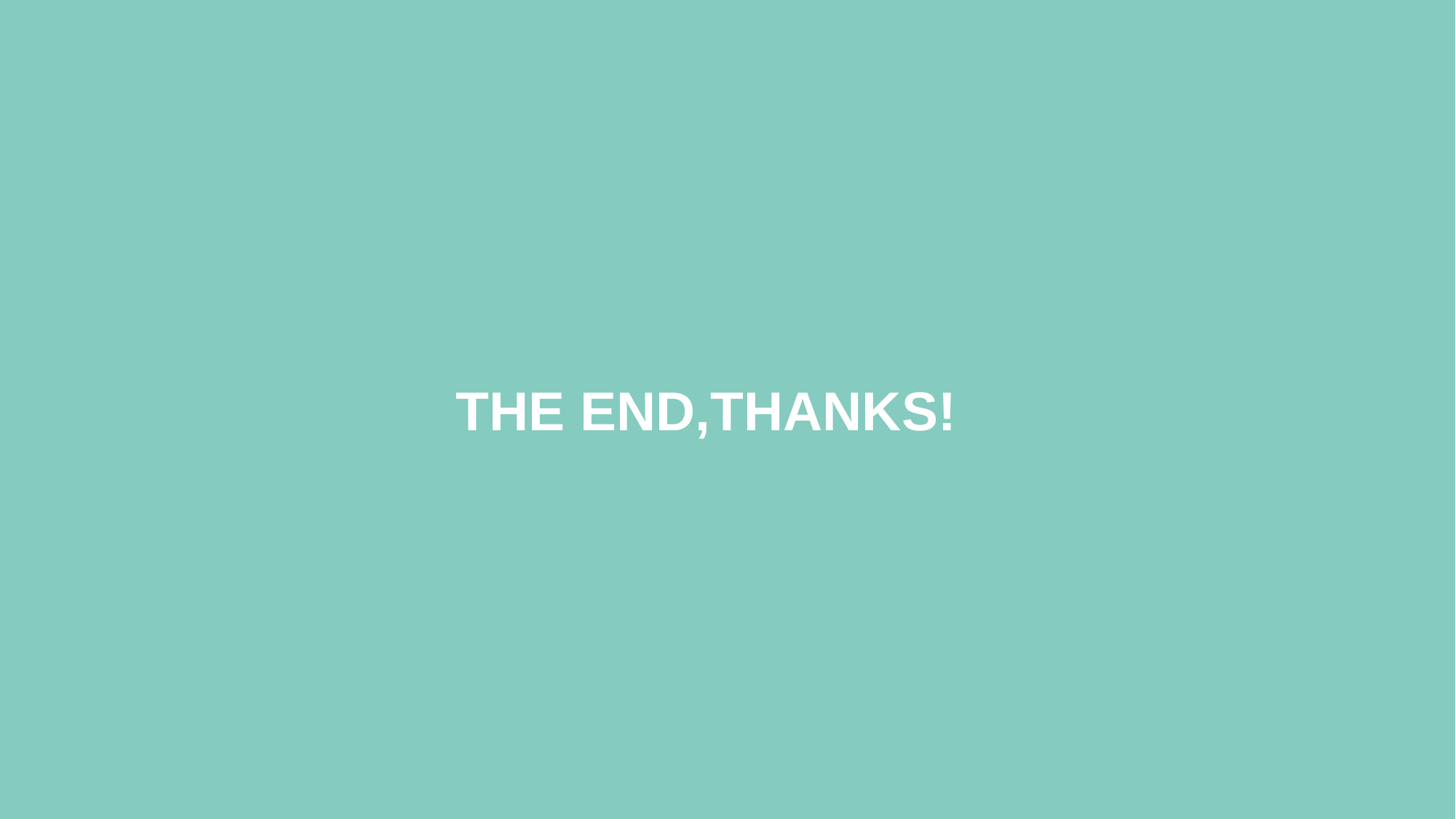

THE END,THANKS!
精益求新
Keep Versed Technical Service